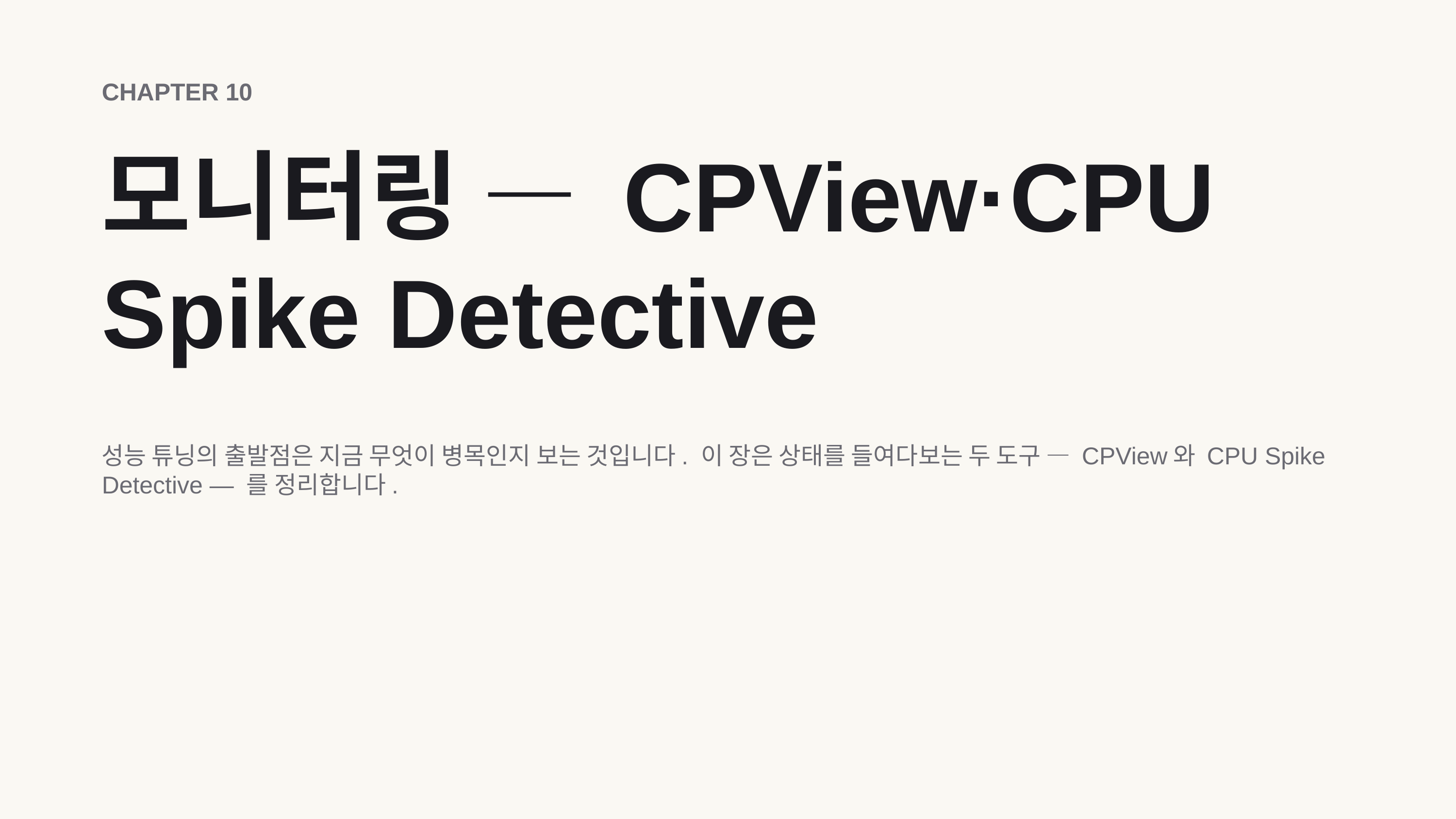

CHAPTER 10
모니터링 — CPView·CPU Spike Detective
성능 튜닝의 출발점은 지금 무엇이 병목인지 보는 것입니다. 이 장은 상태를 들여다보는 두 도구 — CPView와 CPU Spike Detective — 를 정리합니다.